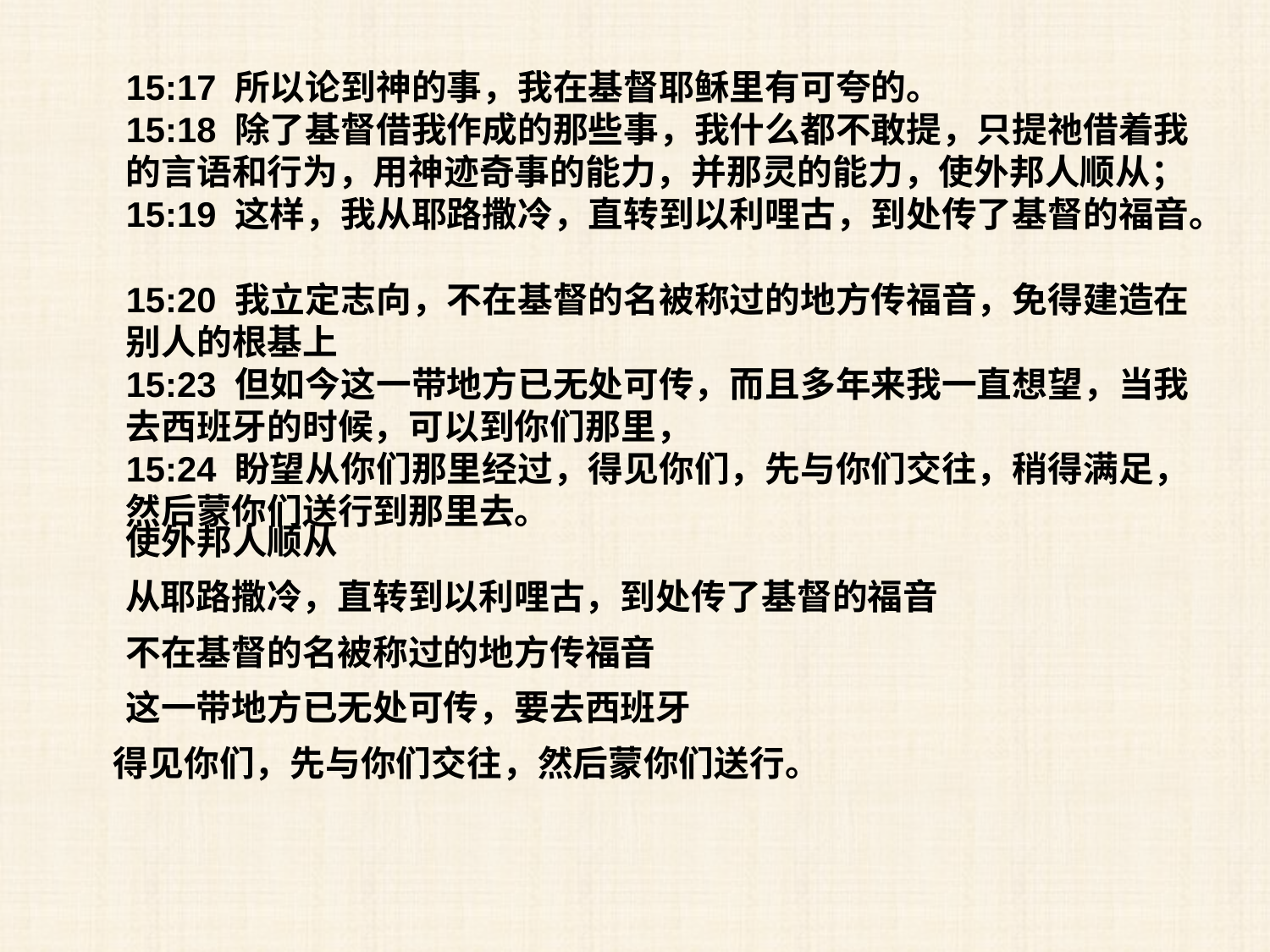

15:17 所以论到神的事，我在基督耶稣里有可夸的。
15:18 除了基督借我作成的那些事，我什么都不敢提，只提祂借着我的言语和行为，用神迹奇事的能力，并那灵的能力，使外邦人顺从；
15:19 这样，我从耶路撒冷，直转到以利哩古，到处传了基督的福音。
15:20 我立定志向，不在基督的名被称过的地方传福音，免得建造在别人的根基上
15:23 但如今这一带地方已无处可传，而且多年来我一直想望，当我去西班牙的时候，可以到你们那里，
15:24 盼望从你们那里经过，得见你们，先与你们交往，稍得满足，然后蒙你们送行到那里去。
使外邦人顺从
从耶路撒冷，直转到以利哩古，到处传了基督的福音
不在基督的名被称过的地方传福音
这一带地方已无处可传，要去西班牙
得见你们，先与你们交往，然后蒙你们送行。